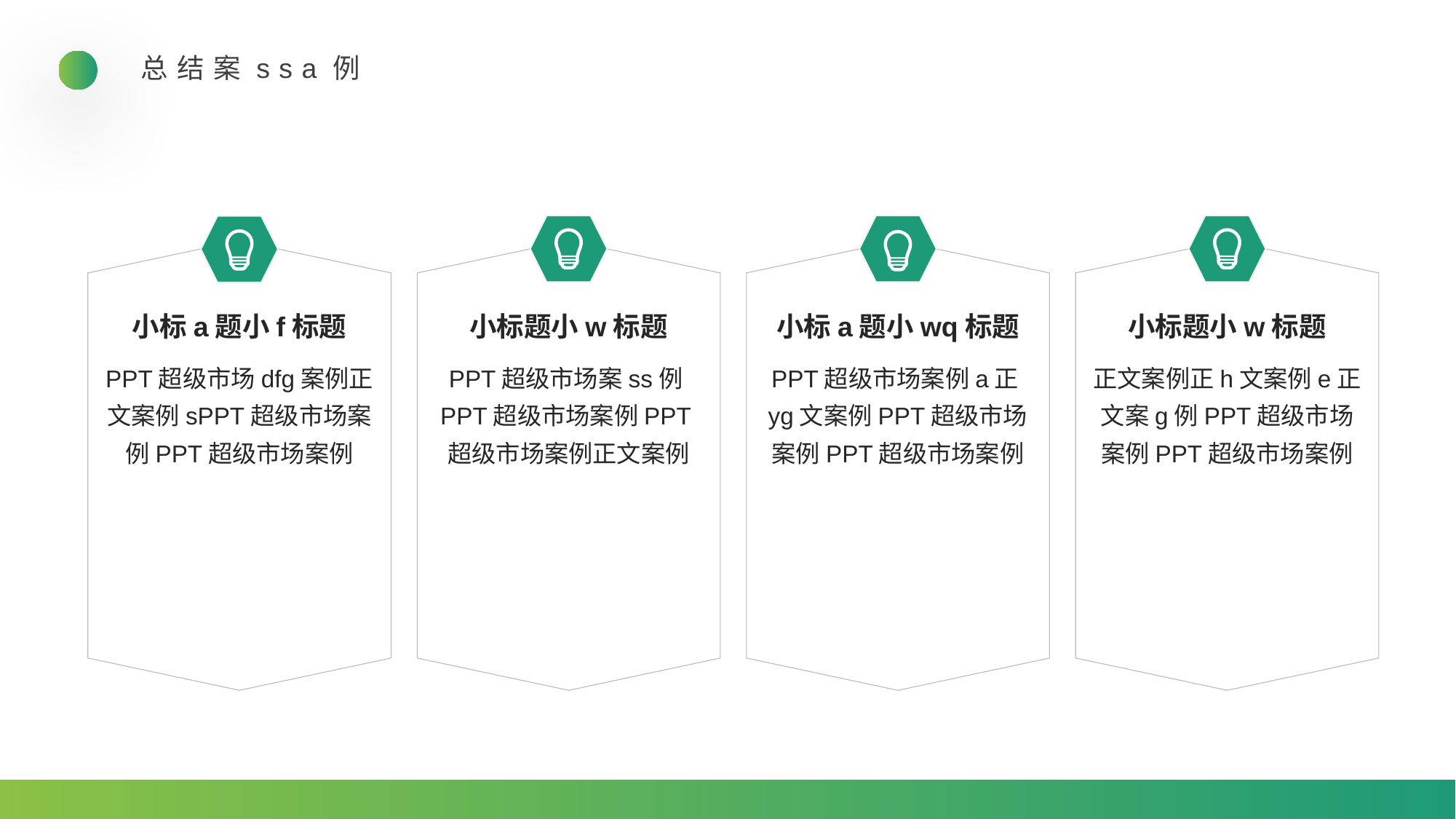

总结案ssa例

小标a题小f标题
PPT超级市场dfg案例正文案例sPPT超级市场案例PPT超级市场案例
小标题小w标题
PPT超级市场案ss例PPT超级市场案例PPT超级市场案例正文案例
小标a题小wq标题
PPT超级市场案例a正yg文案例PPT超级市场案例PPT超级市场案例
小标题小w标题
正文案例正h文案例e正文案g例PPT超级市场案例PPT超级市场案例